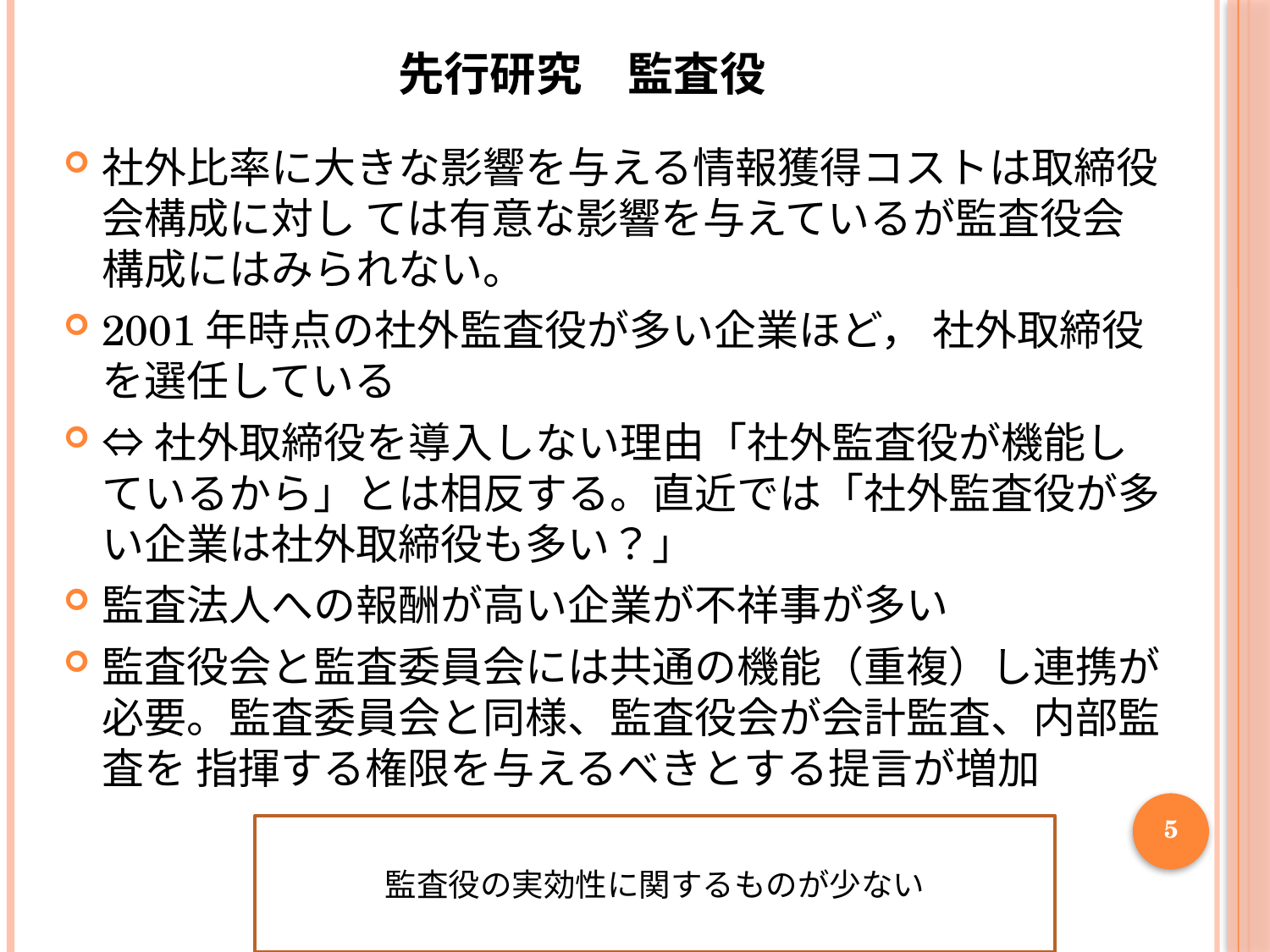

# 先行研究　監査役
社外比率に大きな影響を与える情報獲得コストは取締役会構成に対し ては有意な影響を与えているが監査役会構成にはみられない。
2001年時点の社外監査役が多い企業ほど， 社外取締役を選任している
⇔社外取締役を導入しない理由「社外監査役が機能しているから」とは相反する。直近では「社外監査役が多い企業は社外取締役も多い？」
監査法人への報酬が高い企業が不祥事が多い
監査役会と監査委員会には共通の機能（重複）し連携が必要。監査委員会と同様、監査役会が会計監査、内部監査を 指揮する権限を与えるべきとする提言が増加
5
監査役の実効性に関するものが少ない